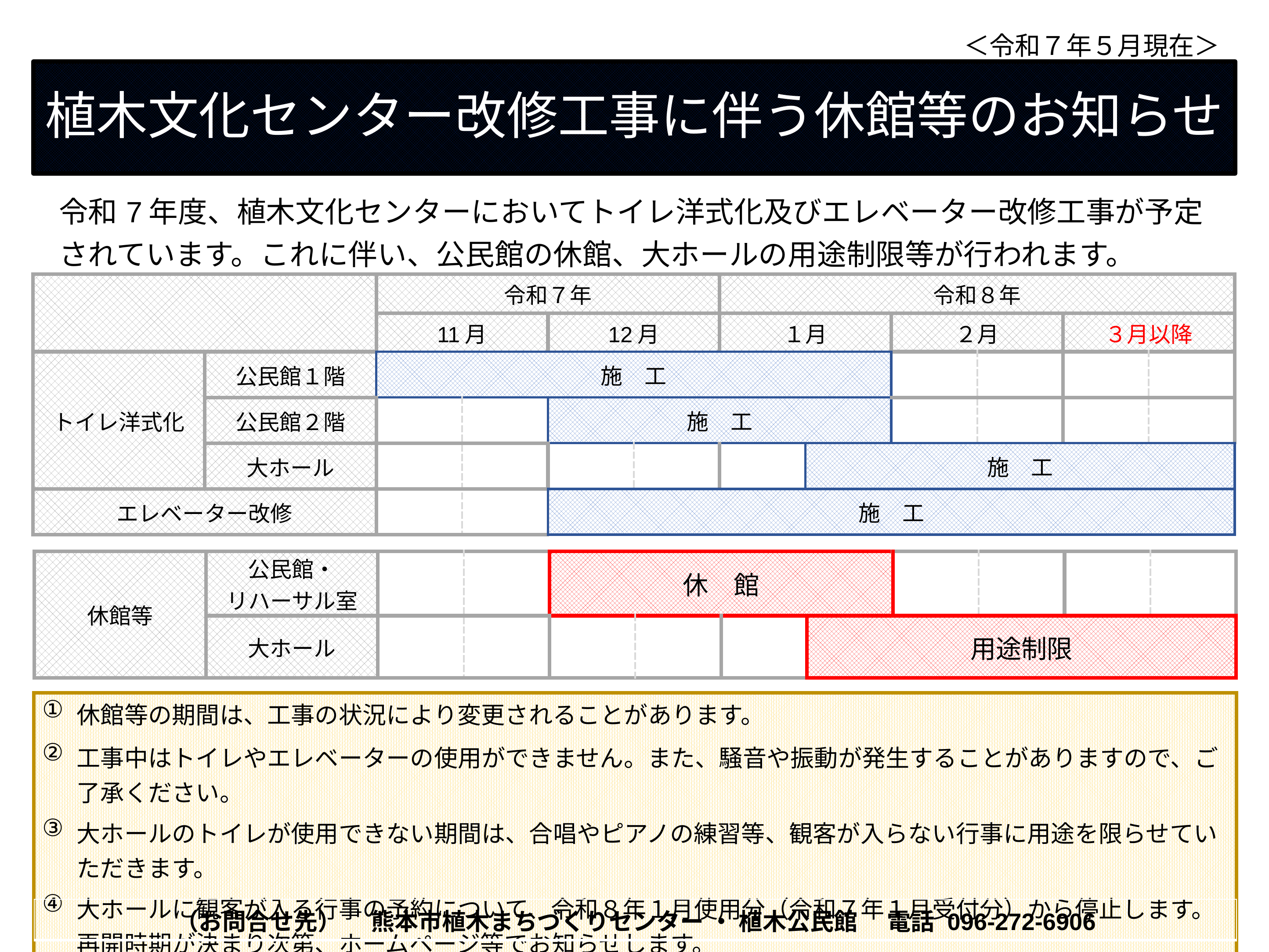

| ＜令和７年５月現在＞ |
| --- |
# 植木文化センター改修工事に伴う休館等のお知らせ
| 令和7年度、植木文化センターにおいてトイレ洋式化及びエレベーター改修工事が予定されています。これに伴い、公民館の休館、大ホールの用途制限等が行われます。 |
| --- |
|  |  | 令和７年 |  |  |  | 令和８年 |  |  |  |  |  |
| --- | --- | --- | --- | --- | --- | --- | --- | --- | --- | --- | --- |
|  |  | 11月 |  | 12月 |  | １月 |  | ２月 |  | ３月以降 |  |
| トイレ洋式化 | 公民館１階 | 施　工 |  |  |  |  |  |  |  |  |  |
|  | 公民館２階 |  |  | 施　工 |  |  |  |  |  |  |  |
|  | 大ホール |  |  |  |  |  | 施　工 |  |  |  |  |
| エレベーター改修 |  |  |  | 施　工 |  |  |  |  |  |  |  |
| 休館等 | 公民館・ リハーサル室 |  |  | 休　館 |  |  |  |  |  |  |  |
| --- | --- | --- | --- | --- | --- | --- | --- | --- | --- | --- | --- |
|  | 大ホール |  |  |  |  |  | 用途制限 |  |  |  |  |
| ① | 休館等の期間は、工事の状況により変更されることがあります。 |
| --- | --- |
| ② | 工事中はトイレやエレベーターの使用ができません。また、騒音や振動が発生することがありますので、ご了承ください。 |
| ③ | 大ホールのトイレが使用できない期間は、合唱やピアノの練習等、観客が入らない行事に用途を限らせていただきます。 |
| ④ | 大ホールに観客が入る行事の予約について、令和８年１月使用分（令和７年１月受付分）から停止します。再開時期が決まり次第、ホームページ等でお知らせします。 |
| （お問合せ先）　 熊本市植木まちづくりセンター ・ 植木公民館　 電話 096-272-6906 |
| --- |